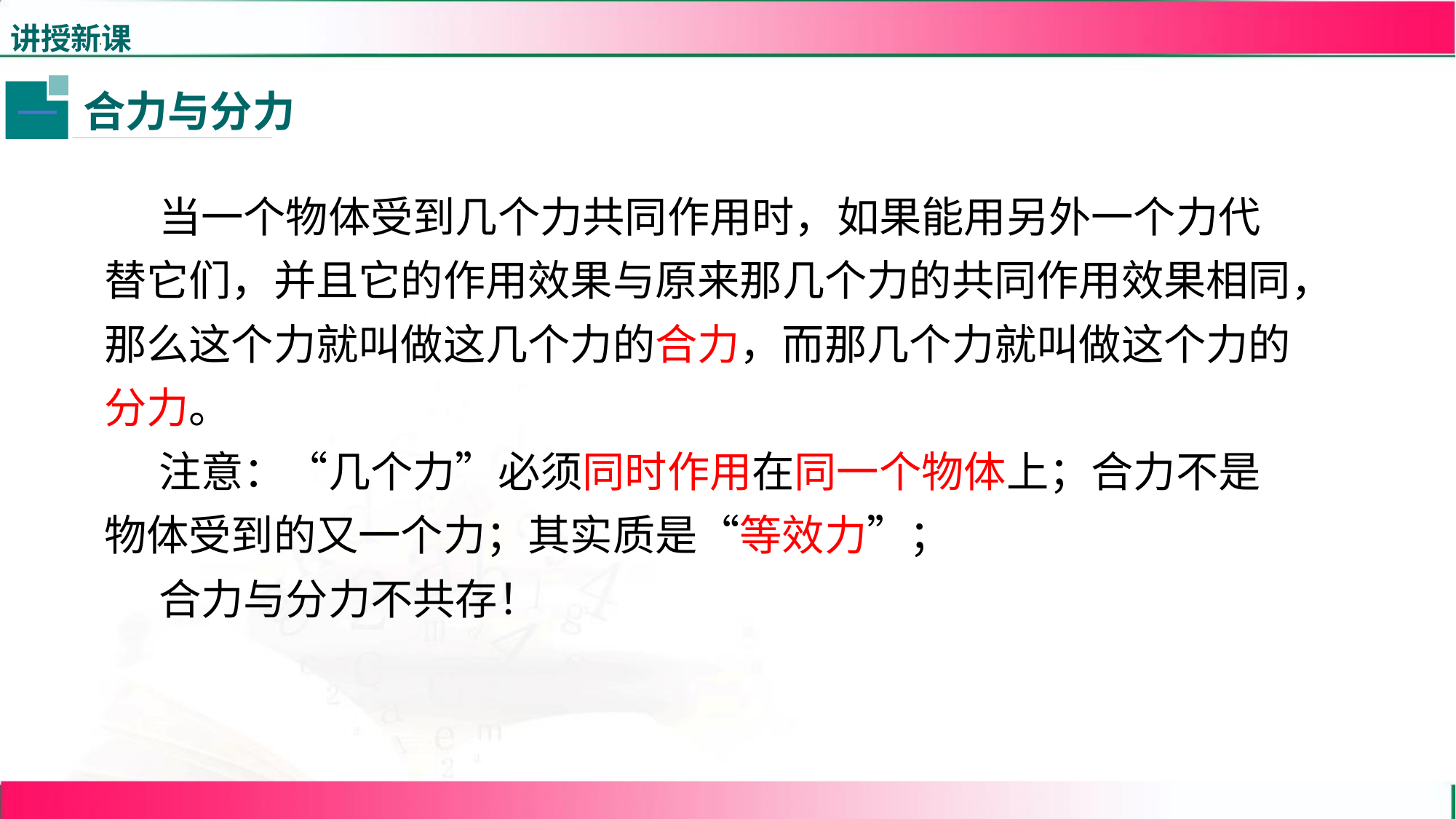

讲授新课

合力与分力
一

当一个物体受到几个力共同作用时，如果能用另外一个力代替它们，并且它的作用效果与原来那几个力的共同作用效果相同，那么这个力就叫做这几个力的合力，而那几个力就叫做这个力的分力。
注意：“几个力”必须同时作用在同一个物体上；合力不是物体受到的又一个力；其实质是“等效力”；
合力与分力不共存！